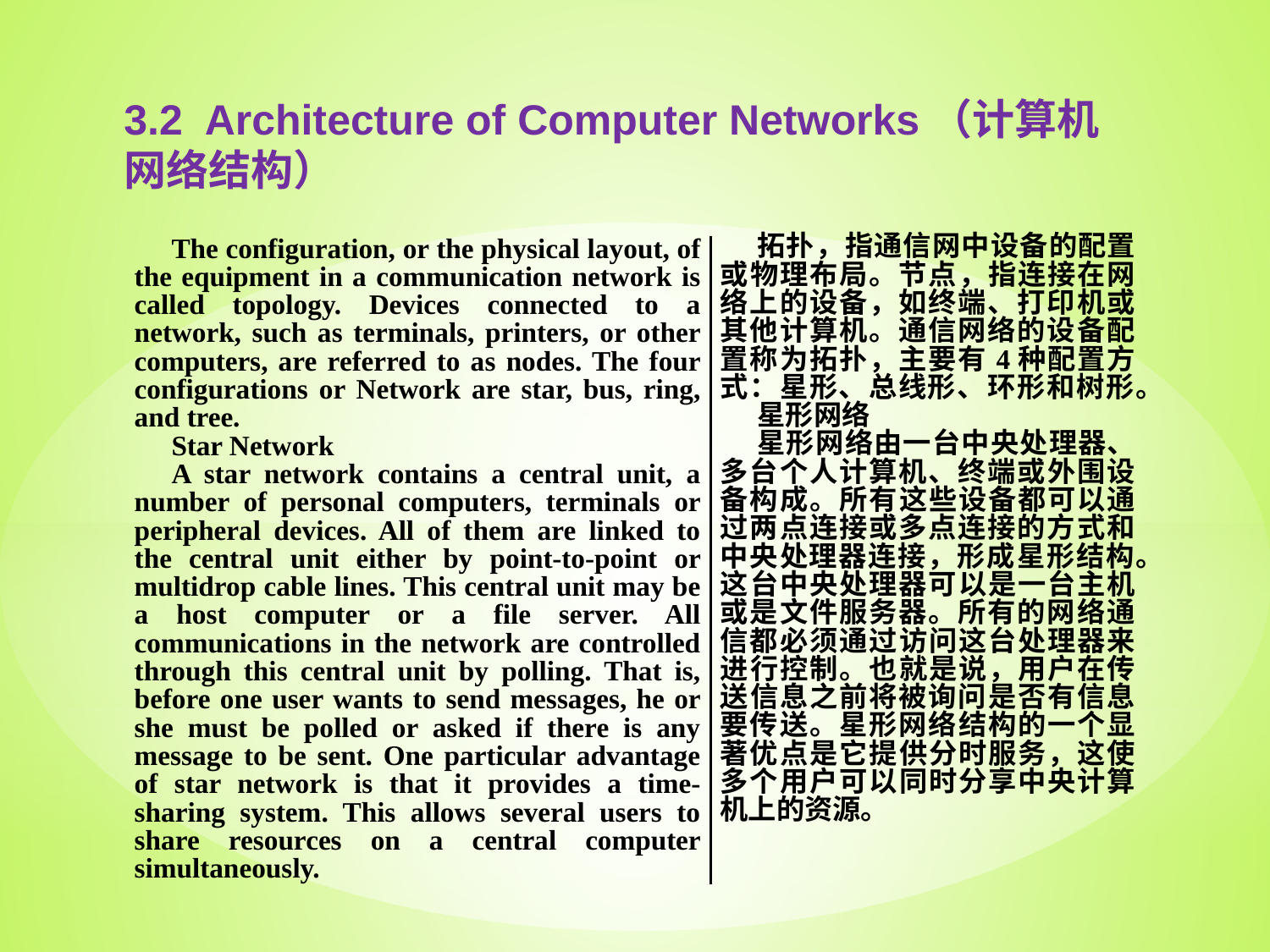

3.2  Architecture of Computer Networks（计算机网络结构）

| The configuration, or the physical layout, of the equipment in a communication network is called topology. Devices connected to a network, such as terminals, printers, or other computers, are referred to as nodes. The four configurations or Network are star, bus, ring, and tree. Star Network A star network contains a central unit, a number of personal computers, terminals or peripheral devices. All of them are linked to the central unit either by point-to-point or multidrop cable lines. This central unit may be a host computer or a file server. All communications in the network are controlled through this central unit by polling. That is, before one user wants to send messages, he or she must be polled or asked if there is any message to be sent. One particular advantage of star network is that it provides a time-sharing system. This allows several users to share resources on a central computer simultaneously. | 拓扑，指通信网中设备的配置或物理布局。节点，指连接在网络上的设备，如终端、打印机或其他计算机。通信网络的设备配置称为拓扑，主要有4种配置方式：星形、总线形、环形和树形。 星形网络 星形网络由一台中央处理器、多台个人计算机、终端或外围设备构成。所有这些设备都可以通过两点连接或多点连接的方式和中央处理器连接，形成星形结构。这台中央处理器可以是一台主机或是文件服务器。所有的网络通信都必须通过访问这台处理器来进行控制。也就是说，用户在传送信息之前将被询问是否有信息要传送。星形网络结构的一个显著优点是它提供分时服务，这使多个用户可以同时分享中央计算机上的资源。 |
| --- | --- |